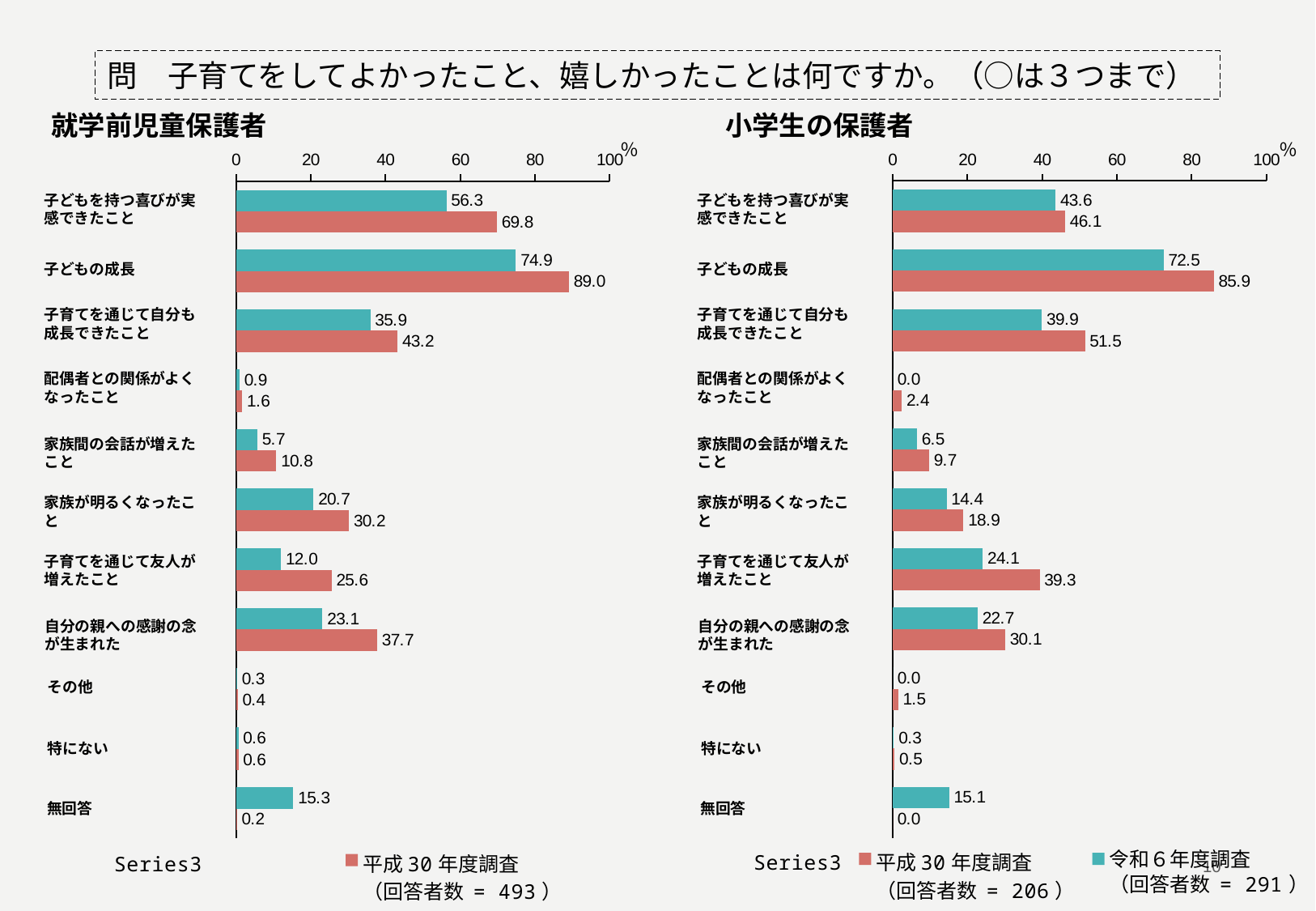

問　子育てをしてよかったこと、嬉しかったことは何ですか。（○は３つまで）
小学生の保護者
就学前児童保護者
％
％

### Chart

| Category | 令和６年度調査
（回答者数 = 291） | 平成30年度調査
（回答者数 = 206） |
|---|---|---|
| 子どもを持つ喜びが実感できたこと | 43.6 | 46.116504854368934 |
| 子どもの成長 | 72.5 | 85.92233009708738 |
| 子育てを通じて自分も成長できたこと | 39.9 | 51.45631067961165 |
| 配偶者との関係がよくなったこと | 0.0 | 2.4271844660194173 |
| 家族間の会話が増えたこと | 6.5 | 9.70873786407767 |
| 家庭が明るくなったこと | 14.4 | 18.932038834951456 |
| 子育てを通じて友人が増えたこと | 24.1 | 39.320388349514566 |
| 自分の親への感謝の念が生まれた | 22.7 | 30.097087378640776 |
| その他 | 0.0 | 1.4563106796116505 |
| 特にない | 0.3 | 0.4854368932038835 |
| 無回答 | 15.1 | 0.0 |

### Chart

| Category | 令和６年度調査
（回答者数 = 334） | 平成30年度調査
（回答者数 = 493） |
|---|---|---|
| 子どもを持つ喜びが実感できたこと | 56.3 | 69.77687626774848 |
| 子どもの成長 | 74.9 | 89.04665314401623 |
| 子育てを通じて自分も成長できたこと | 35.9 | 43.20486815415821 |
| 配偶者との関係がよくなったこと | 0.9 | 1.6227180527383367 |
| 家族間の会話が増えたこと | 5.7 | 10.75050709939148 |
| 家庭が明るくなったこと | 20.7 | 30.223123732251523 |
| 子育てを通じて友人が増えたこと | 12.0 | 25.557809330628803 |
| 自分の親への感謝の念が生まれた | 23.1 | 37.72819472616633 |
| その他 | 0.3 | 0.4056795131845842 |
| 特にない | 0.6 | 0.6085192697768763 |
| 無回答 | 15.3 | 0.2028397565922921 |
子どもを持つ喜びが実
感できたこと
子どもの成長
子育てを通じて自分も
成長できたこと
配偶者との関係がよく
なったこと
家族間の会話が増えた
こと
家族が明るくなったこ
と
子育てを通じて友人が
増えたこと
自分の親への感謝の念
が生まれた
その他
特にない
無回答
子どもを持つ喜びが実
感できたこと
子どもの成長
子育てを通じて自分も
成長できたこと
配偶者との関係がよく
なったこと
家族間の会話が増えた
こと
家族が明るくなったこ
と
子育てを通じて友人が
増えたこと
自分の親への感謝の念
が生まれた
その他
特にない
無回答

### Chart

| Category | 令和６年度調査
（回答者数 = 291） | 平成30年度調査
（回答者数 = 206） |  |
|---|---|---|---|
| 三崎地区 | 29.2 | 29.12621359223301 | -0.0737864077669883 |
| 南下浦地区 | 41.2 | 42.23300970873787 | 1.0330097087378647 |
| 初声地区 | 29.2 | 28.640776699029125 | -0.5592233009708742 |
| 無回答 | 0.3 | 0.0 | -0.3 |

### Chart

| Category | 令和６年度調査
（回答者数 = 334） | 平成30年度調査
（回答者数 = 493） |  |
|---|---|---|---|
| 三崎地区 | 29.0 | 27.6 | -1.3999999999999986 |
| 南下浦地区 | 40.1 | 42.4 | 2.299999999999997 |
| 初声地区 | 30.2 | 29.6 | -0.5999999999999979 |
| 無回答 | 0.6 | 0.4 | -0.19999999999999996 |
10